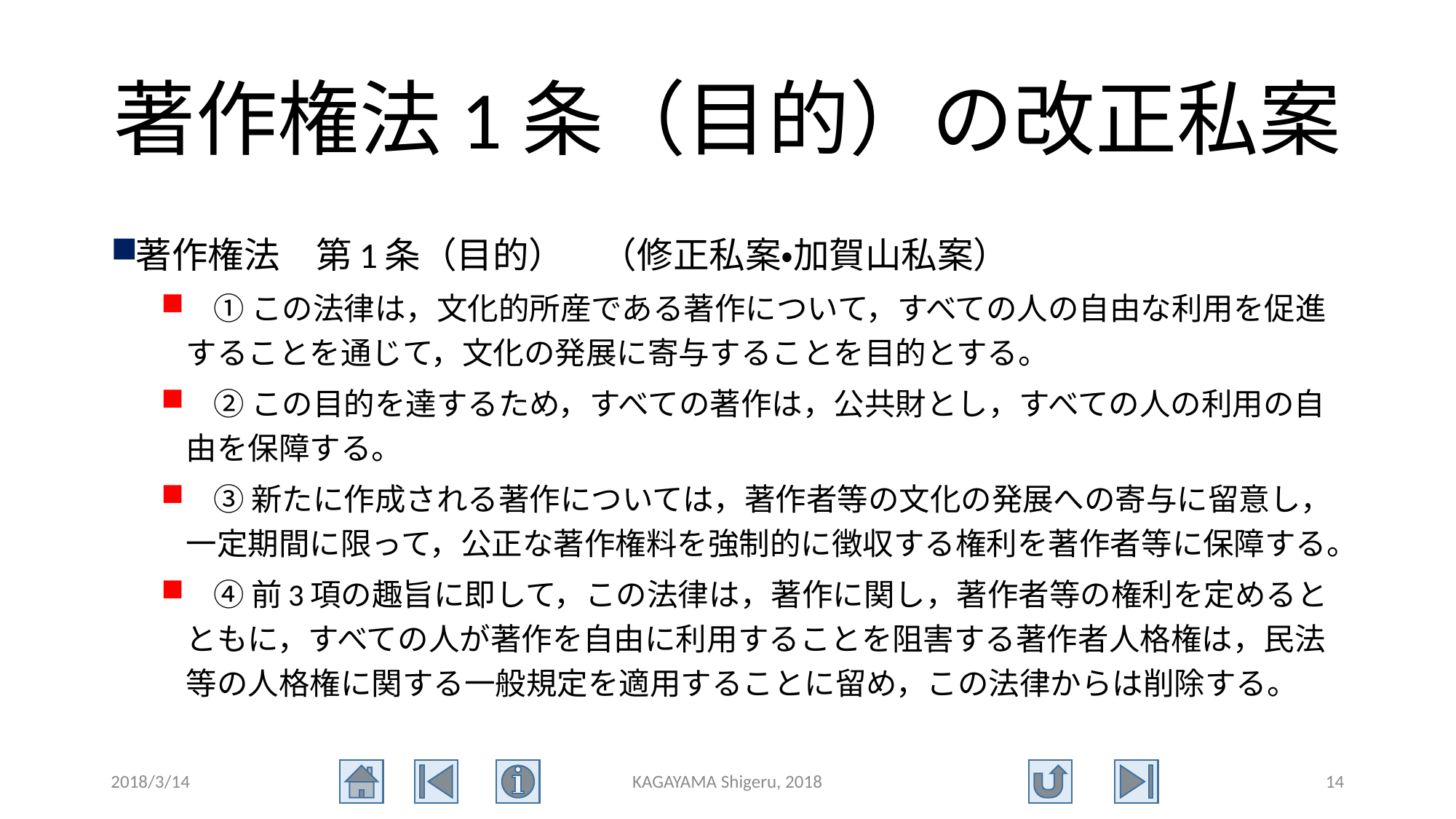

# 著作権法1条（目的）の改正私案
著作権法　第1条（目的）　（修正私案・加賀山私案）
    ①この法律は，文化的所産である著作について，すべての人の自由な利用を促進することを通じて，文化の発展に寄与することを目的とする。
    ②この目的を達するため，すべての著作は，公共財とし，すべての人の利用の自由を保障する。
    ③新たに作成される著作については，著作者等の文化の発展への寄与に留意し，一定期間に限って，公正な著作権料を強制的に徴収する権利を著作者等に保障する。
    ④前3項の趣旨に即して，この法律は，著作に関し，著作者等の権利を定めるとともに，すべての人が著作を自由に利用することを阻害する著作者人格権は，民法等の人格権に関する一般規定を適用することに留め，この法律からは削除する。
2018/3/14
KAGAYAMA Shigeru, 2018
14